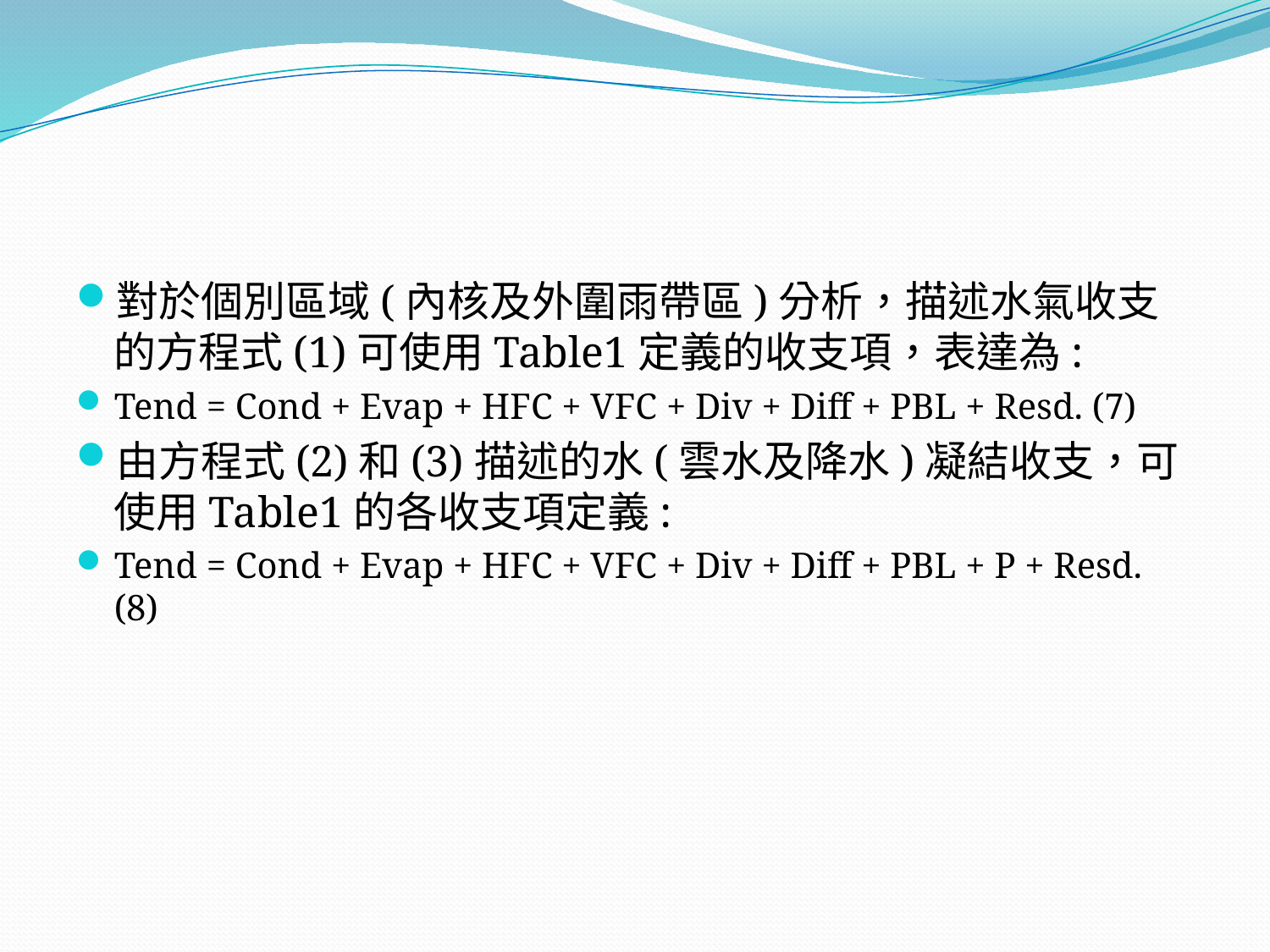

#
對於個別區域(內核及外圍雨帶區)分析，描述水氣收支的方程式(1)可使用Table1定義的收支項，表達為:
Tend = Cond + Evap + HFC + VFC + Div + Diff + PBL + Resd. (7)
由方程式(2)和(3)描述的水(雲水及降水)凝結收支，可使用Table1的各收支項定義:
Tend = Cond + Evap + HFC + VFC + Div + Diff + PBL + P + Resd. (8)